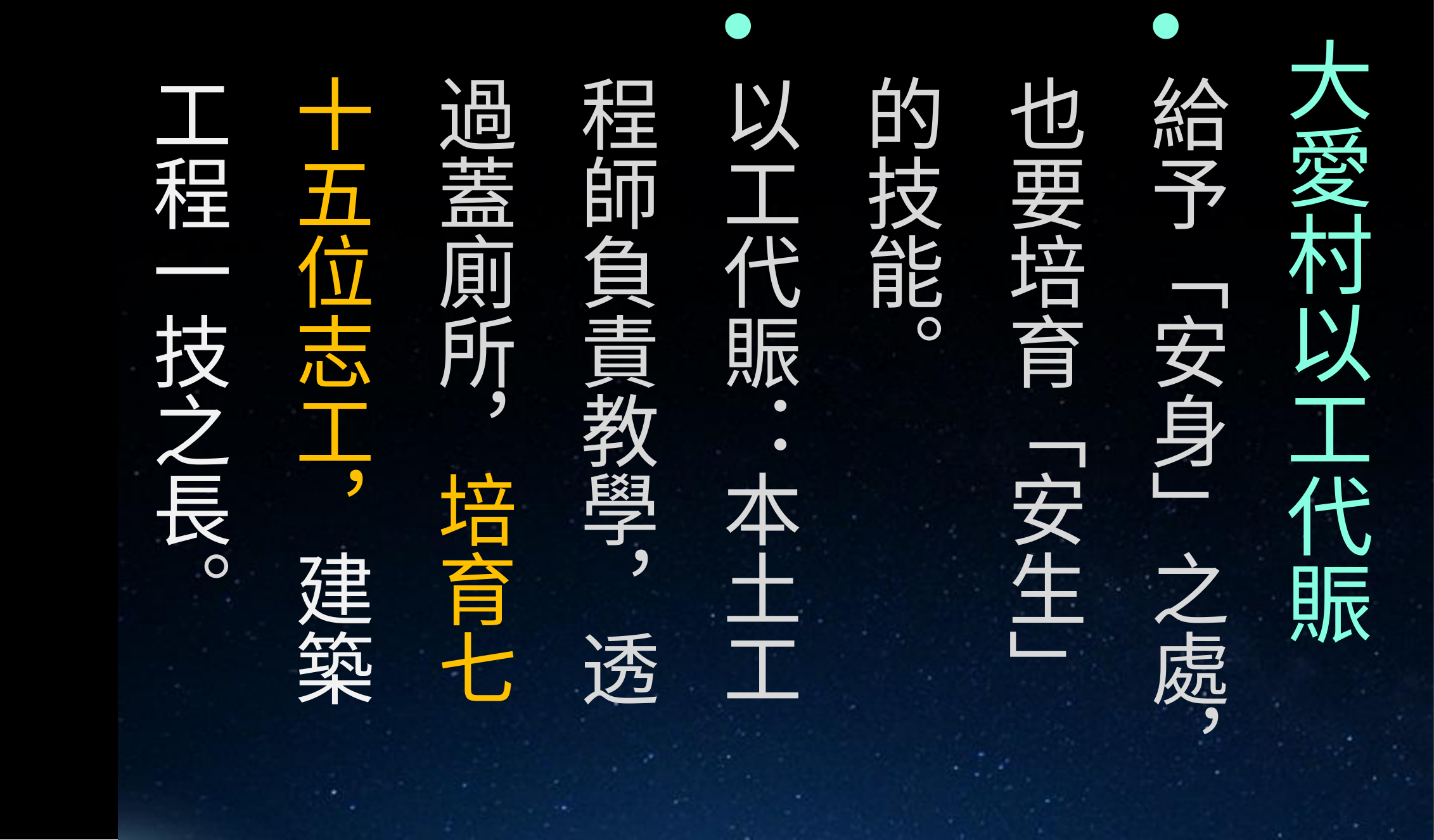

給予「安身」之處，也要培育「安生」的技能。
以工代賑：本土工程師負責教學，透過蓋廁所，培育七十五位志工，建築工程一技之長。
# 大愛村以工代賑